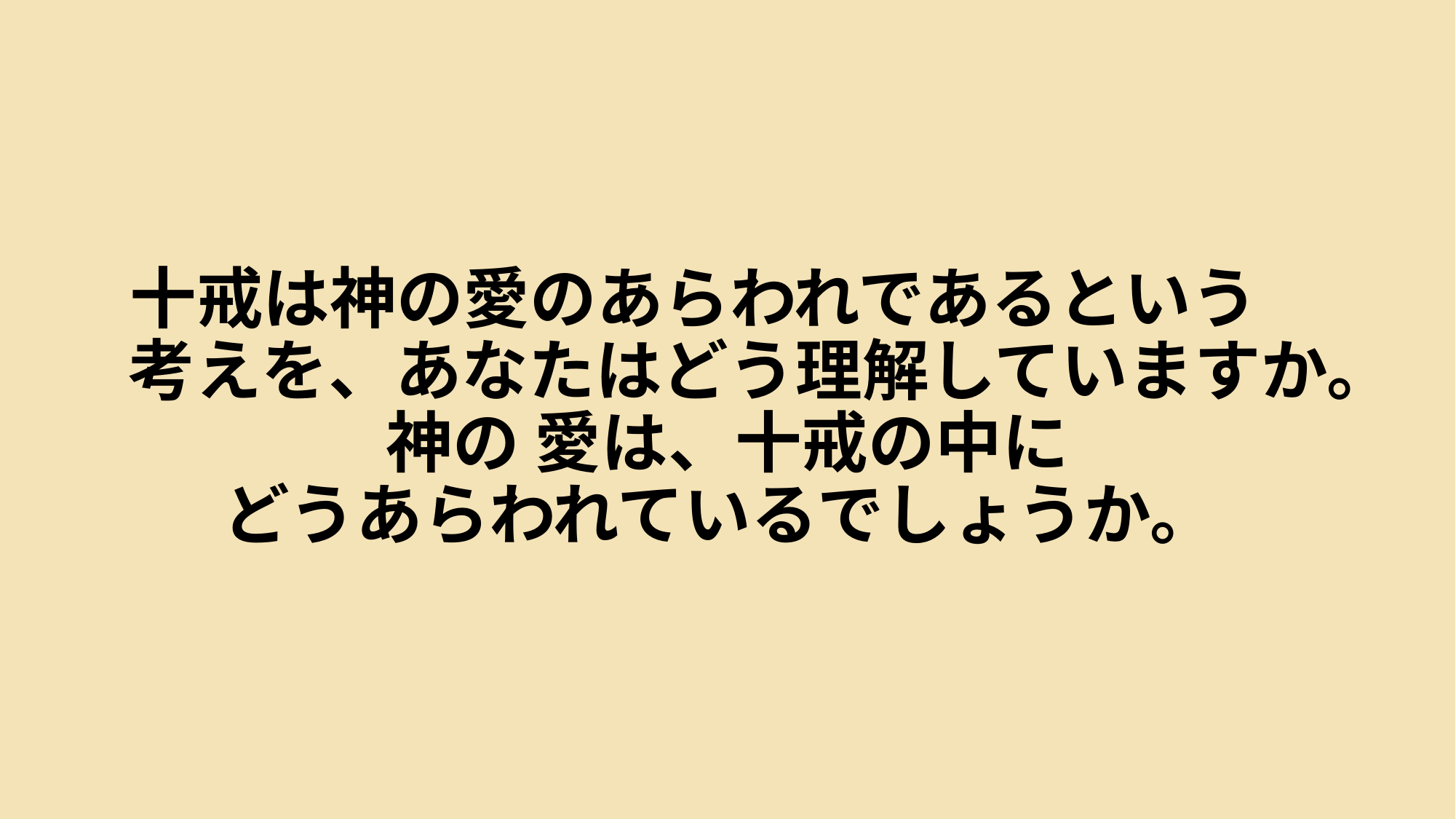

# 十戒は神の愛のあらわれであるという　考えを、あなたはどう理解していますか。神の 愛は、十戒の中に どうあらわれているでしょうか。